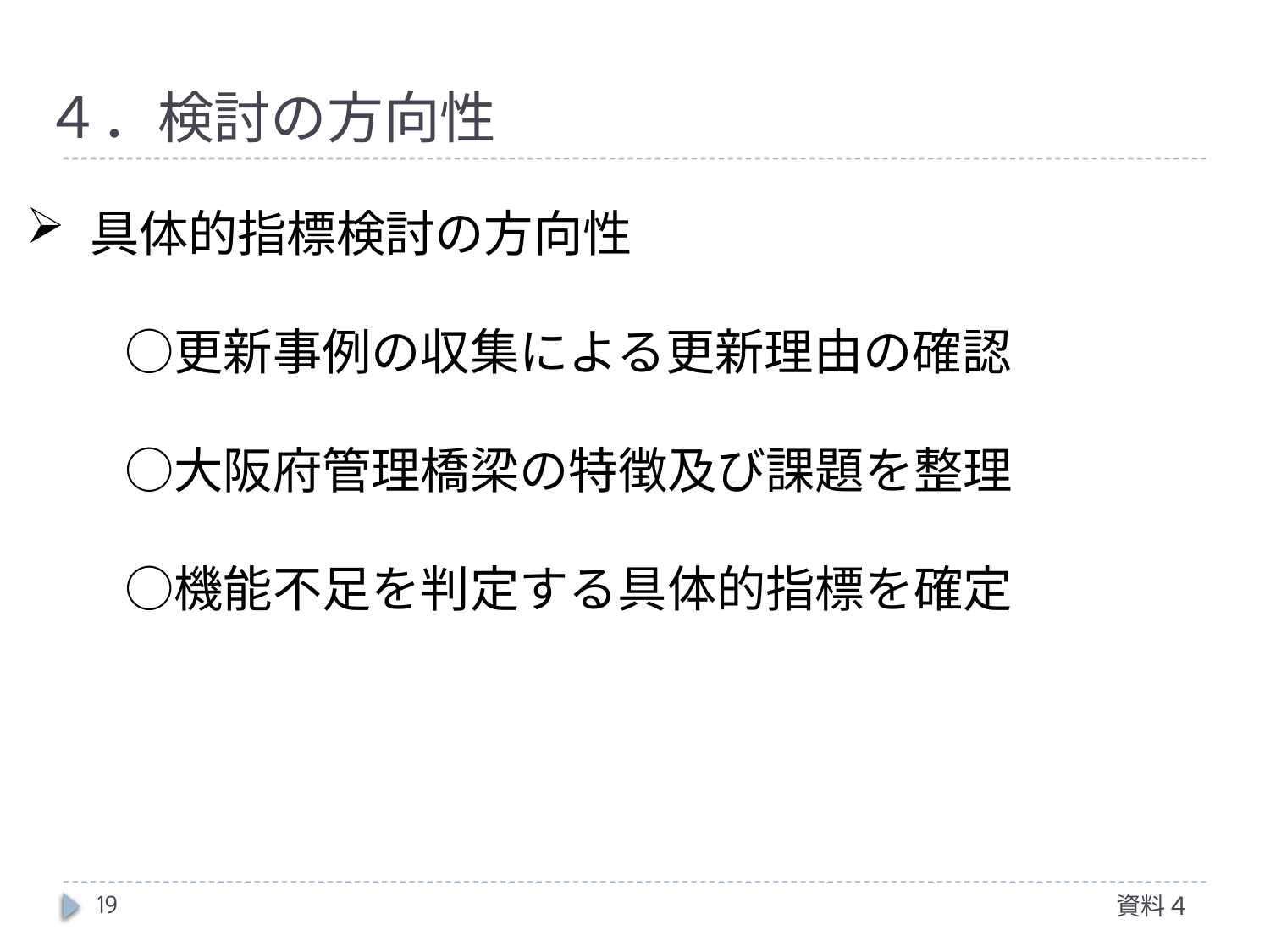

# ４．検討の方向性
具体的指標検討の方向性
　　○更新事例の収集による更新理由の確認
　　○大阪府管理橋梁の特徴及び課題を整理
　　○機能不足を判定する具体的指標を確定
19
資料４